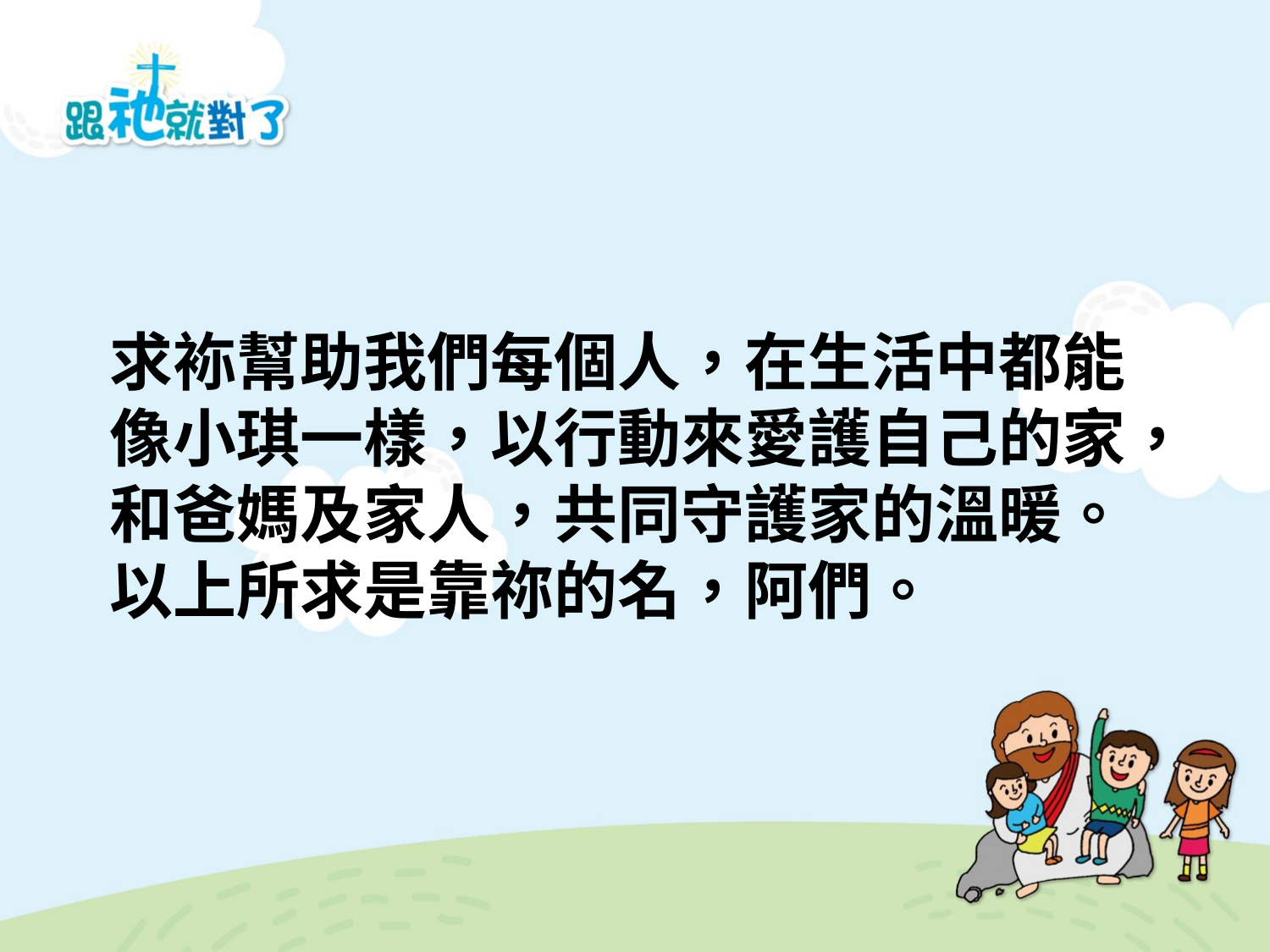

求袮幫助我們每個人，在生活中都能像小琪一樣，以行動來愛護自己的家，和爸媽及家人，共同守護家的溫暖。以上所求是靠祢的名，阿們。